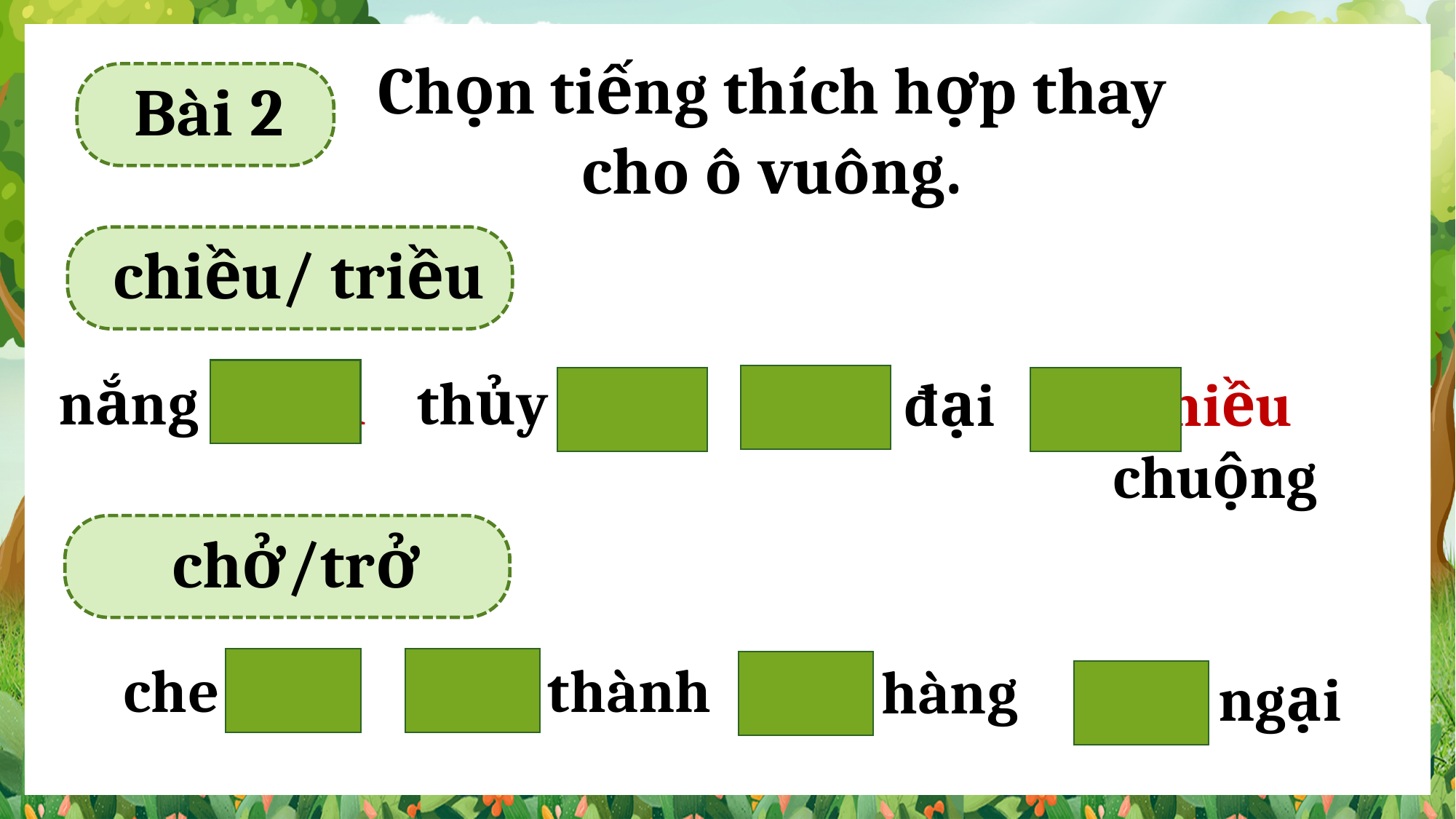

Chọn tiếng thích hợp thay cho ô vuông.
Bài 2

chiều/ triều

添加标题
thủy triều
nắng chiều

triều đại
chiều chuộng

chở/trở

trở thành
che chở
chở hàng

trở ngại